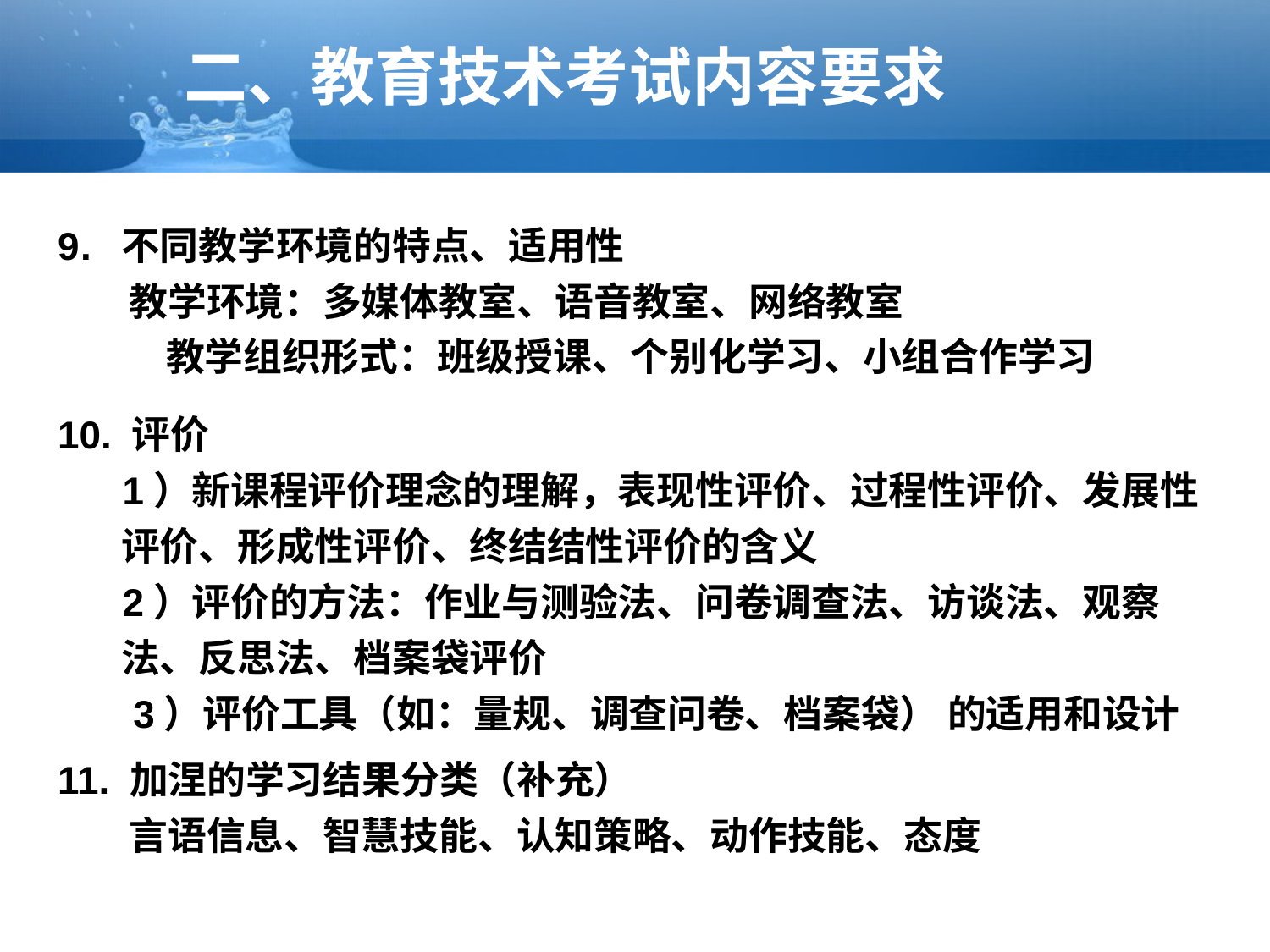

二、教育技术考试内容要求
不同教学环境的特点、适用性
       教学环境：多媒体教室、语音教室、网络教室
	    教学组织形式：班级授课、个别化学习、小组合作学习
10. 评价
      1）新课程评价理念的理解，表现性评价、过程性评价、发展性评价、形成性评价、终结结性评价的含义
      2）评价的方法：作业与测验法、问卷调查法、访谈法、观察法、反思法、档案袋评价
       3）评价工具（如：量规、调查问卷、档案袋） 的适用和设计
11. 加涅的学习结果分类（补充）
       言语信息、智慧技能、认知策略、动作技能、态度